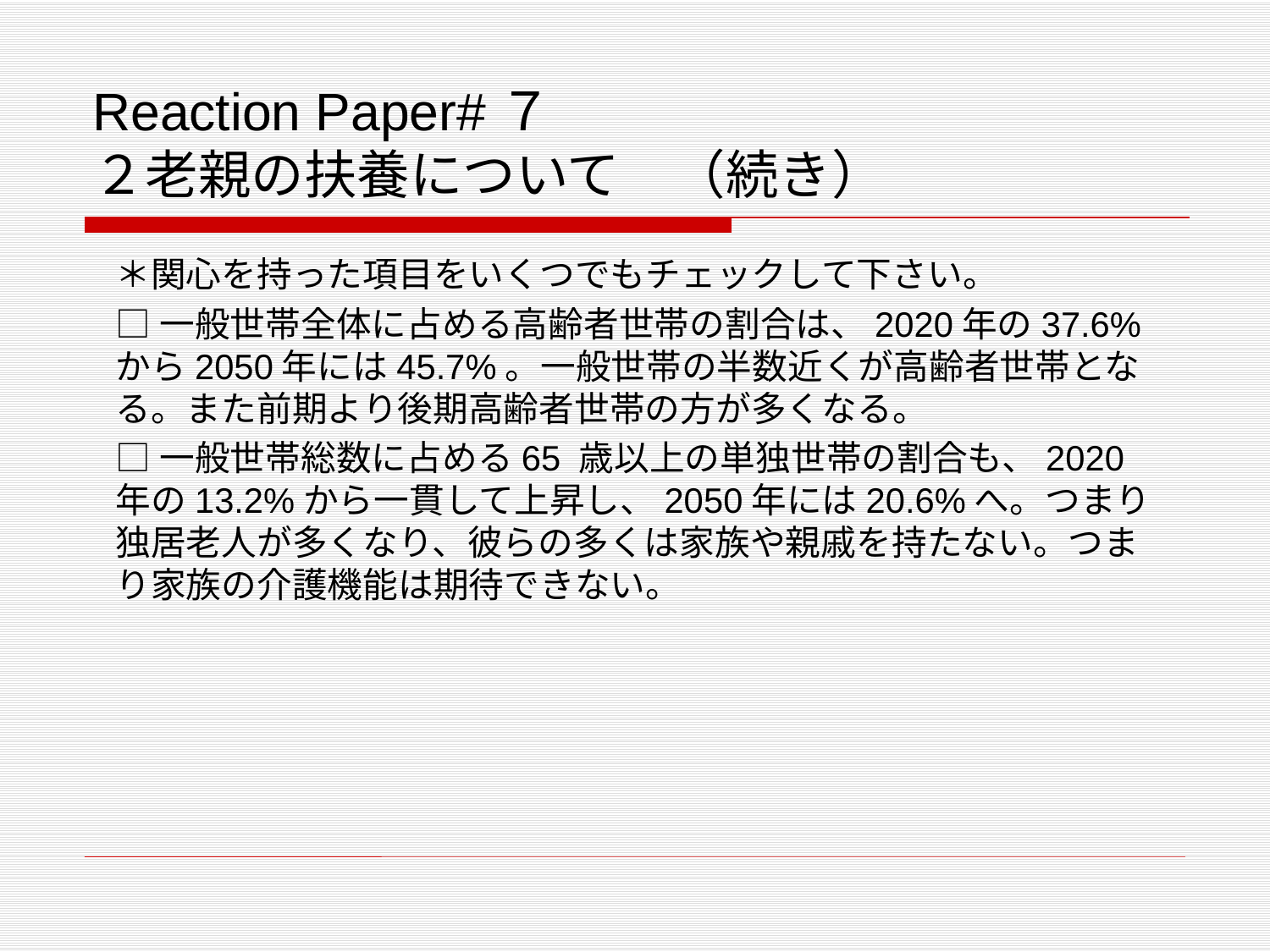

# Reaction Paper#７ ２老親の扶養について　（続き）
＊関心を持った項目をいくつでもチェックして下さい。
□一般世帯全体に占める高齢者世帯の割合は、2020年の37.6%から2050年には45.7%。一般世帯の半数近くが高齢者世帯となる。また前期より後期高齢者世帯の方が多くなる。
□一般世帯総数に占める65 歳以上の単独世帯の割合も、2020年の13.2%から一貫して上昇し、2050年には20.6%へ。つまり独居老人が多くなり、彼らの多くは家族や親戚を持たない。つまり家族の介護機能は期待できない。